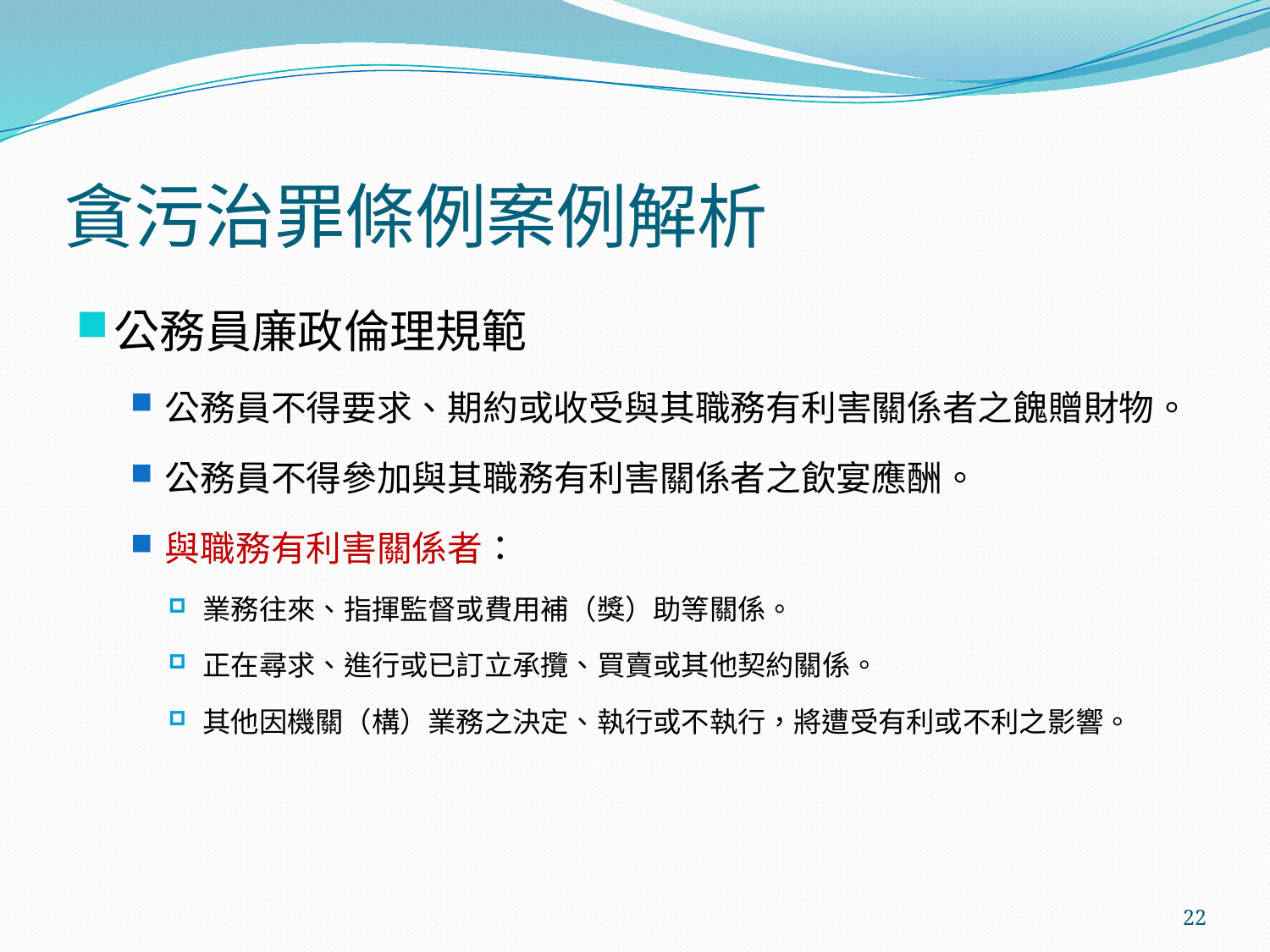

# 貪污治罪條例案例解析
公務員廉政倫理規範
公務員不得要求、期約或收受與其職務有利害關係者之餽贈財物。
公務員不得參加與其職務有利害關係者之飲宴應酬。
與職務有利害關係者：
業務往來、指揮監督或費用補（獎）助等關係。
正在尋求、進行或已訂立承攬、買賣或其他契約關係。
其他因機關（構）業務之決定、執行或不執行，將遭受有利或不利之影響。

22